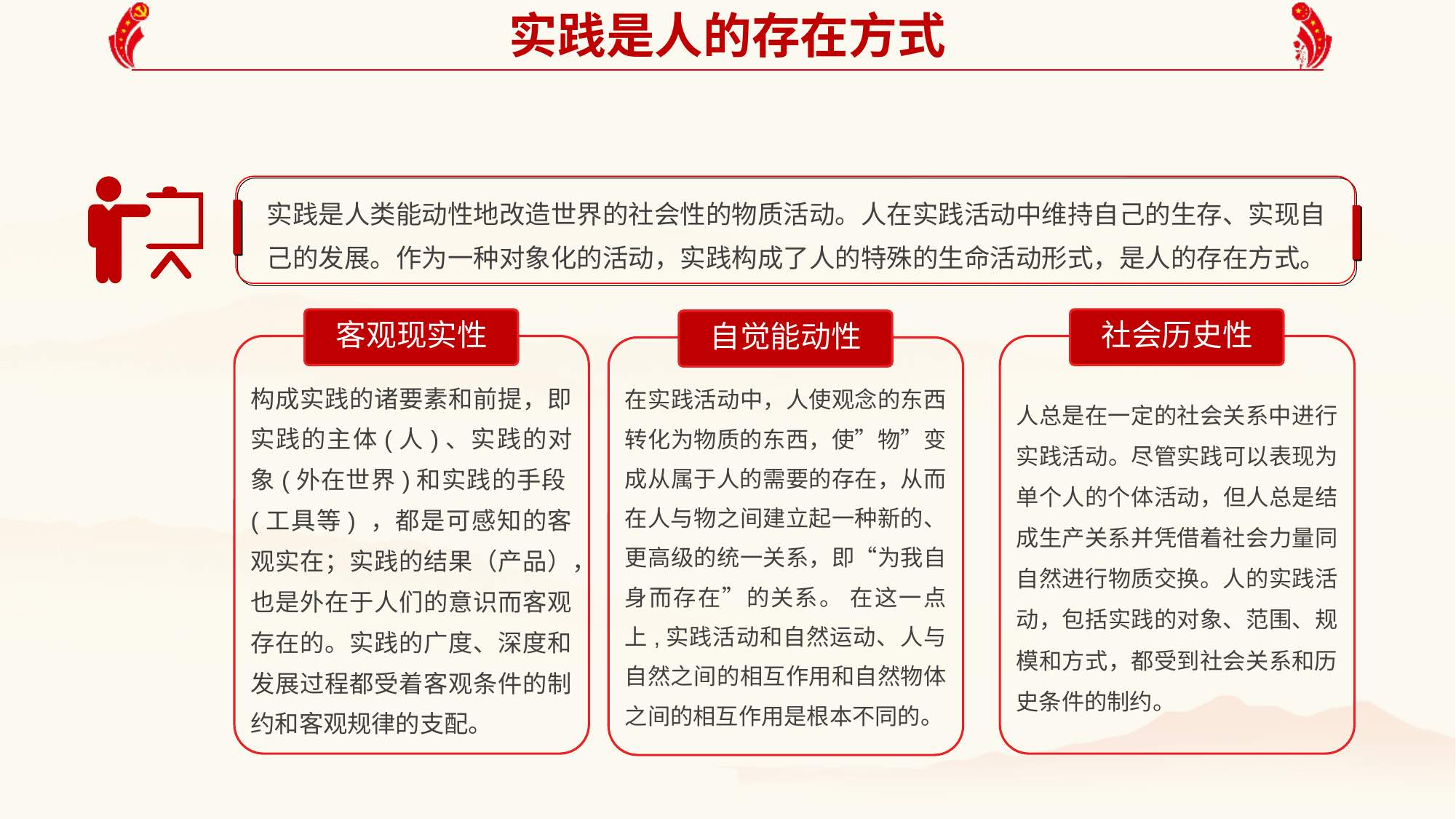

实践是人的存在方式

实践是人类能动性地改造世界的社会性的物质活动。人在实践活动中维持自己的生存、实现自己的发展。作为一种对象化的活动，实践构成了人的特殊的生命活动形式，是人的存在方式。

客观现实性

构成实践的诸要素和前提，即实践的主体(人)、实践的对象(外在世界)和实践的手段(工具等) ，都是可感知的客观实在；实践的结果（产品），也是外在于人们的意识而客观存在的。实践的广度、深度和发展过程都受着客观条件的制约和客观规律的支配。

社会历史性

人总是在一定的社会关系中进行实践活动。尽管实践可以表现为单个人的个体活动，但人总是结成生产关系并凭借着社会力量同自然进行物质交换。人的实践活动，包括实践的对象、范围、规模和方式，都受到社会关系和历史条件的制约。

自觉能动性

在实践活动中，人使观念的东西转化为物质的东西，使”物”变成从属于人的需要的存在，从而在人与物之间建立起一种新的、更高级的统一关系，即“为我自身而存在”的关系。 在这一点上,实践活动和自然运动、人与自然之间的相互作用和自然物体之间的相互作用是根本不同的。